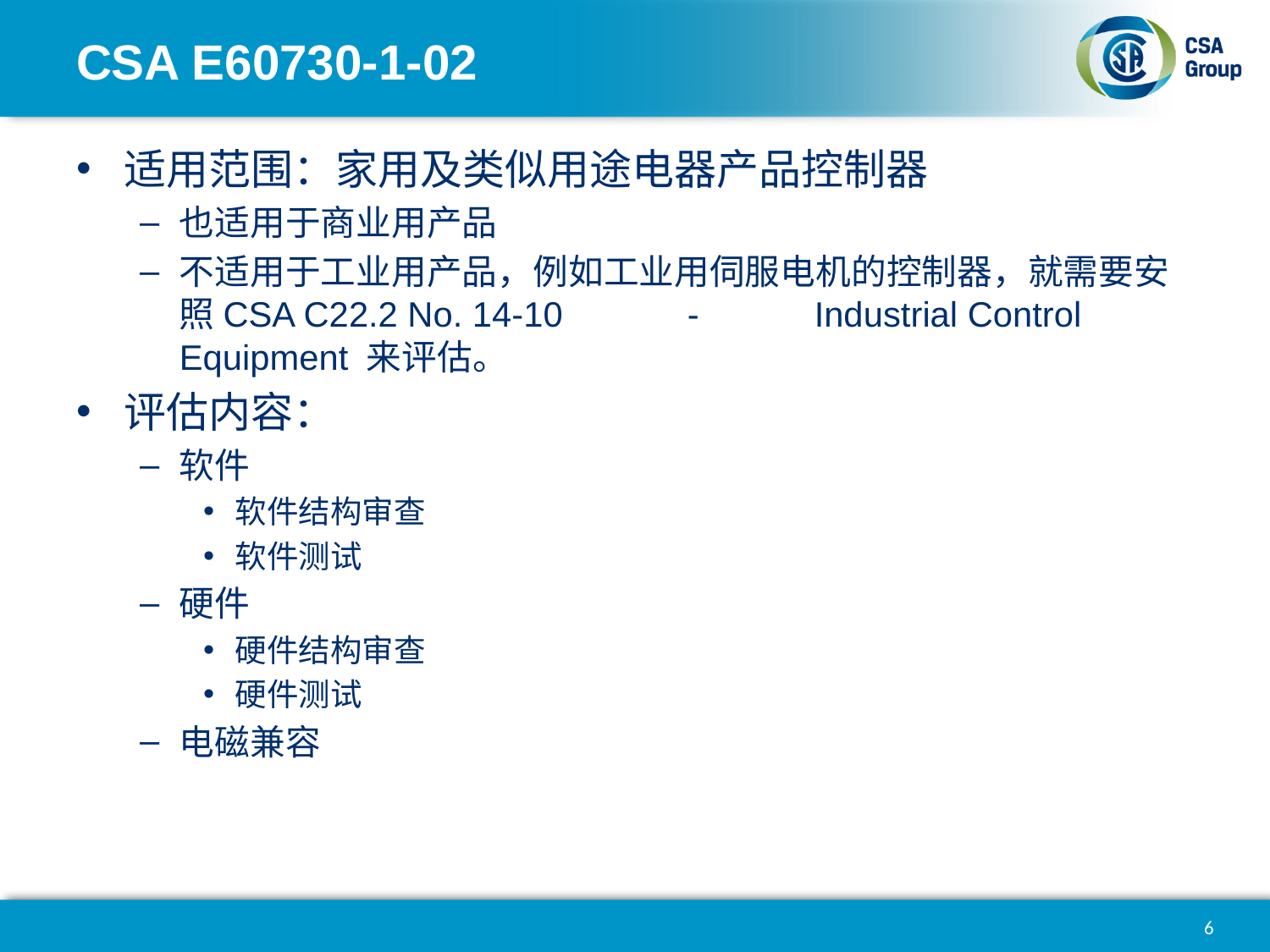

# CSA E60730-1-02
适用范围：家用及类似用途电器产品控制器
也适用于商业用产品
不适用于工业用产品，例如工业用伺服电机的控制器，就需要安照CSA C22.2 No. 14-10	-	Industrial Control Equipment 来评估。
评估内容：
软件
软件结构审查
软件测试
硬件
硬件结构审查
硬件测试
电磁兼容
6